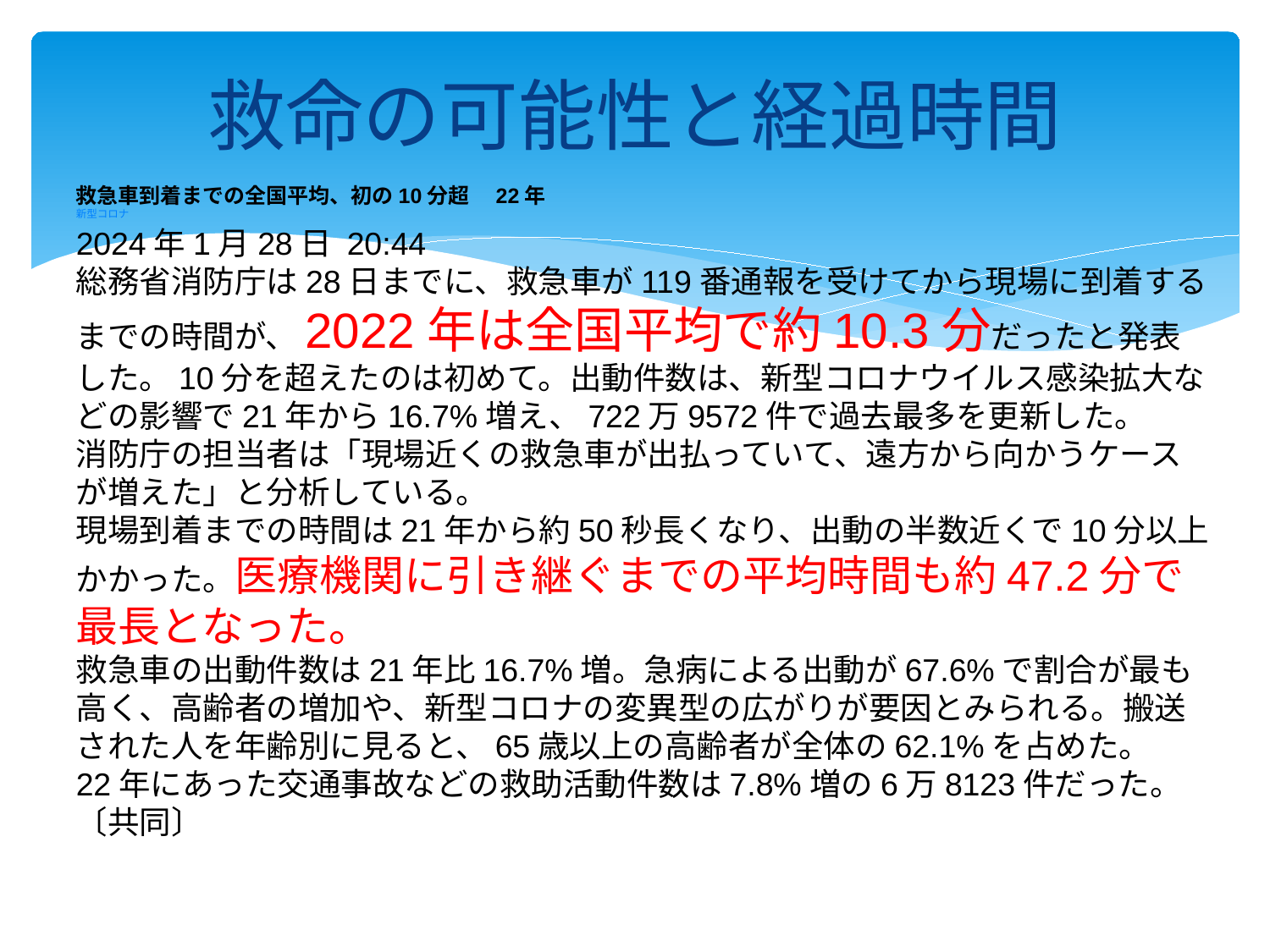

救命の可能性と経過時間
救急車到着までの全国平均、初の10分超　22年
新型コロナ
2024年1月28日 20:44
総務省消防庁は28日までに、救急車が119番通報を受けてから現場に到着するまでの時間が、2022年は全国平均で約10.3分だったと発表した。10分を超えたのは初めて。出動件数は、新型コロナウイルス感染拡大などの影響で21年から16.7%増え、722万9572件で過去最多を更新した。
消防庁の担当者は「現場近くの救急車が出払っていて、遠方から向かうケースが増えた」と分析している。
現場到着までの時間は21年から約50秒長くなり、出動の半数近くで10分以上かかった。医療機関に引き継ぐまでの平均時間も約47.2分で最長となった。
救急車の出動件数は21年比16.7%増。急病による出動が67.6%で割合が最も高く、高齢者の増加や、新型コロナの変異型の広がりが要因とみられる。搬送された人を年齢別に見ると、65歳以上の高齢者が全体の62.1%を占めた。
22年にあった交通事故などの救助活動件数は7.8%増の6万8123件だった。〔共同〕